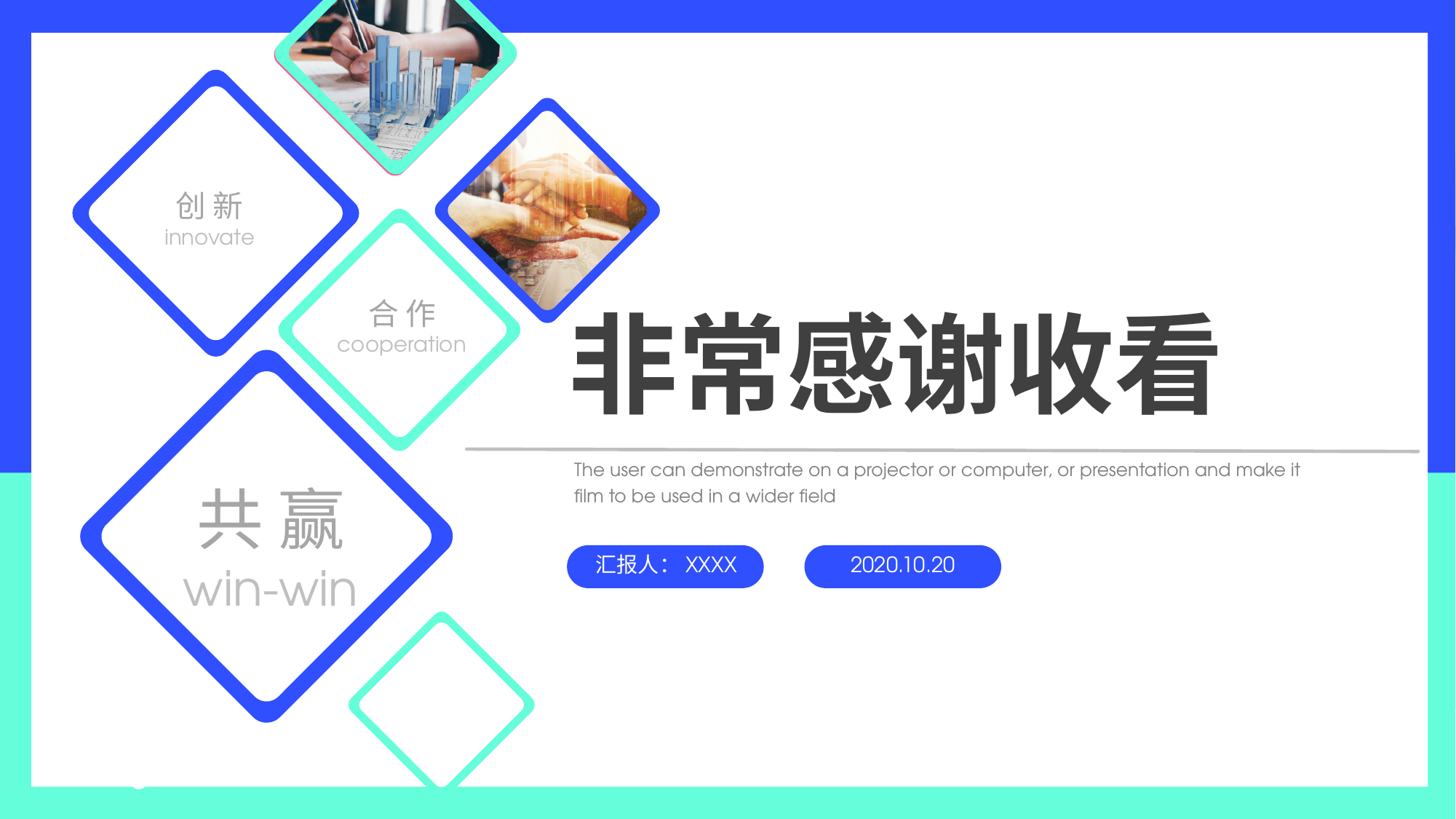

创 新
innovate

合 作
cooperation
非常感谢收看

The user can demonstrate on a projector or computer, or presentation and make it film to be used in a wider field
共 赢
win-win

汇报人：XXXX
2020.10.20